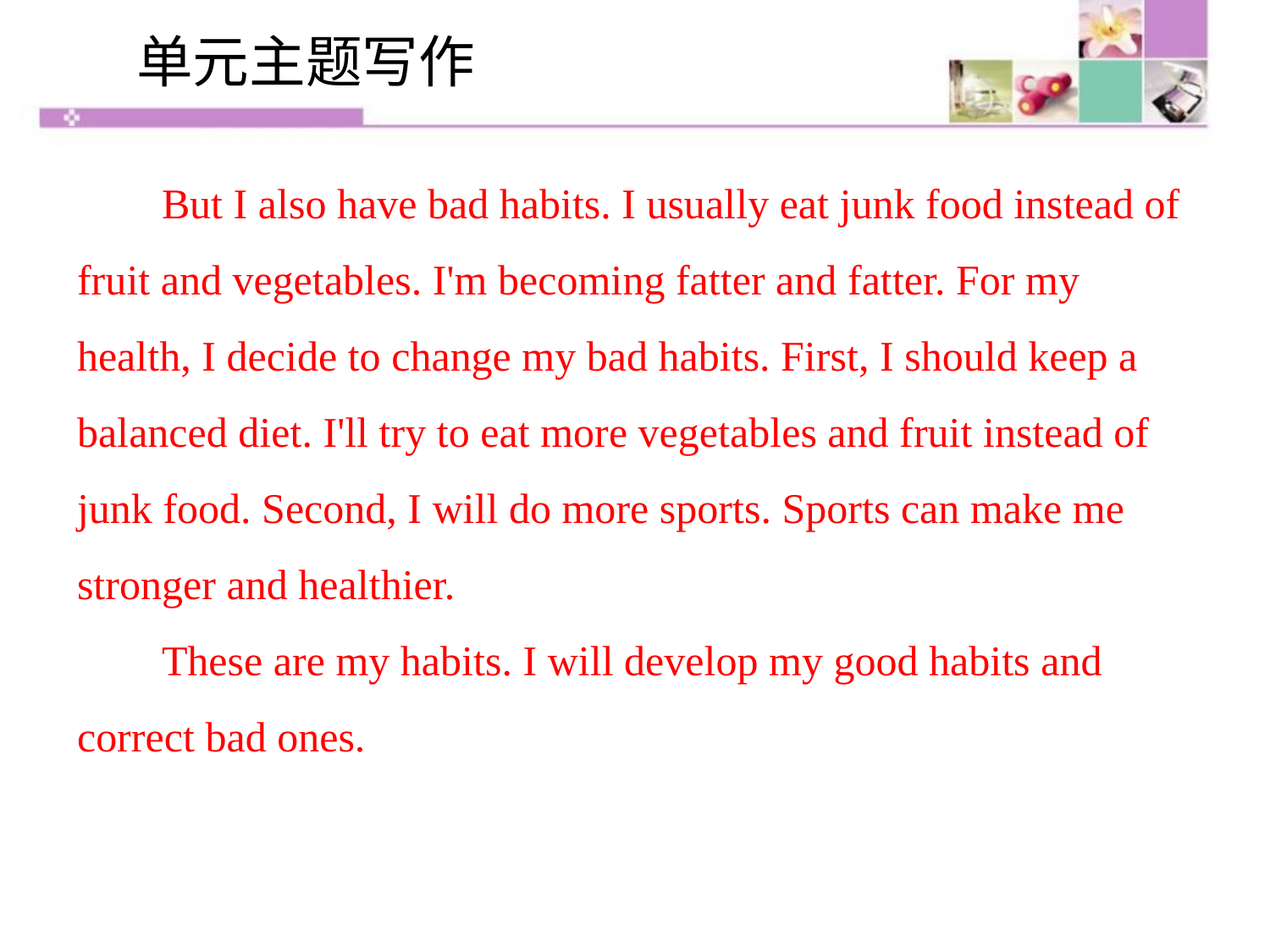

单元主题写作
        But I also have bad habits. I usually eat junk food instead of fruit and vegetables. I'm becoming fatter and fatter. For my health, I decide to change my bad habits. First, I should keep a balanced diet. I'll try to eat more vegetables and fruit instead of junk food. Second, I will do more sports. Sports can make me stronger and healthier.
        These are my habits. I will develop my good habits and correct bad ones.